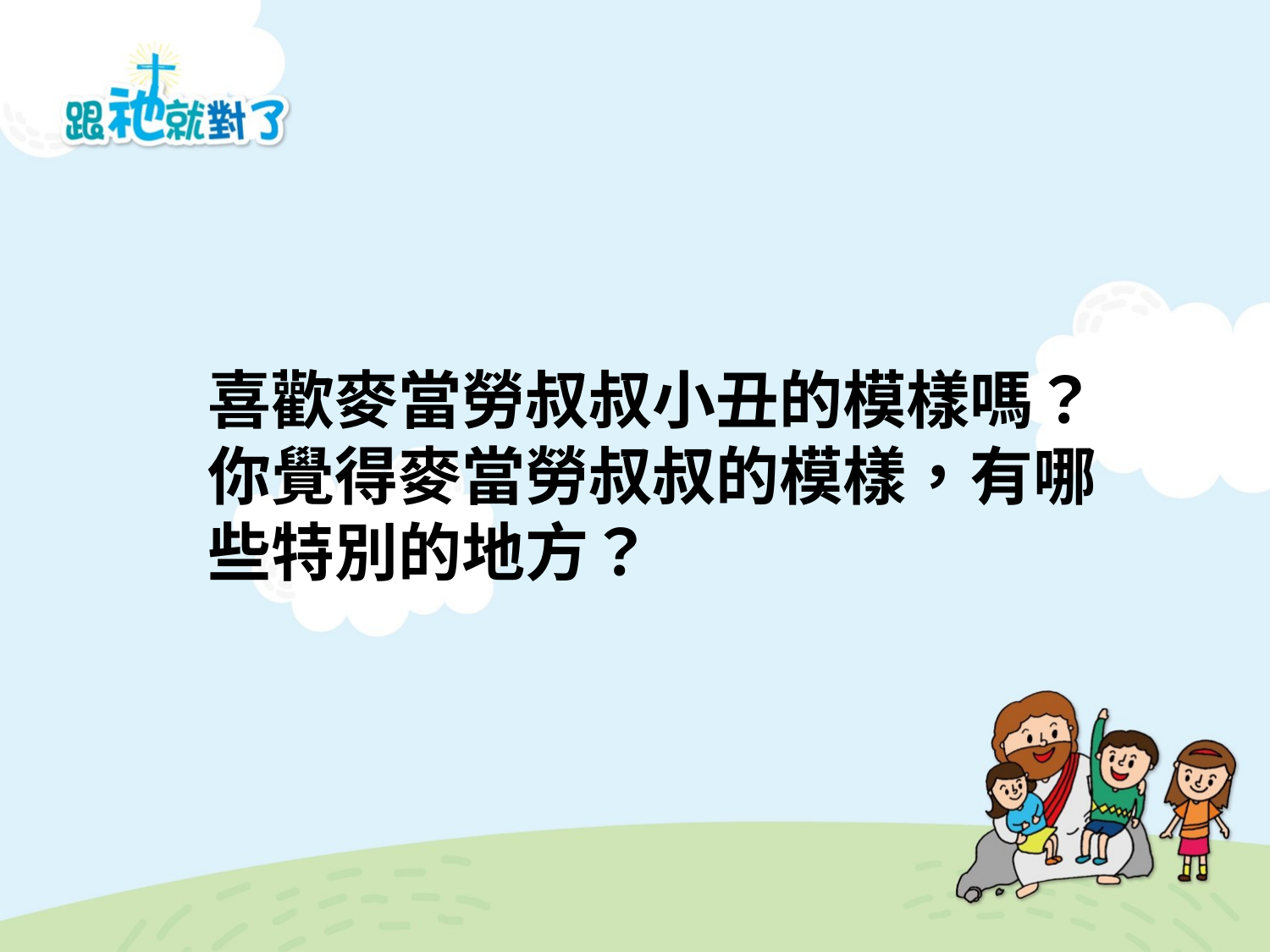

喜歡麥當勞叔叔小丑的模樣嗎？你覺得麥當勞叔叔的模樣，有哪些特別的地方？